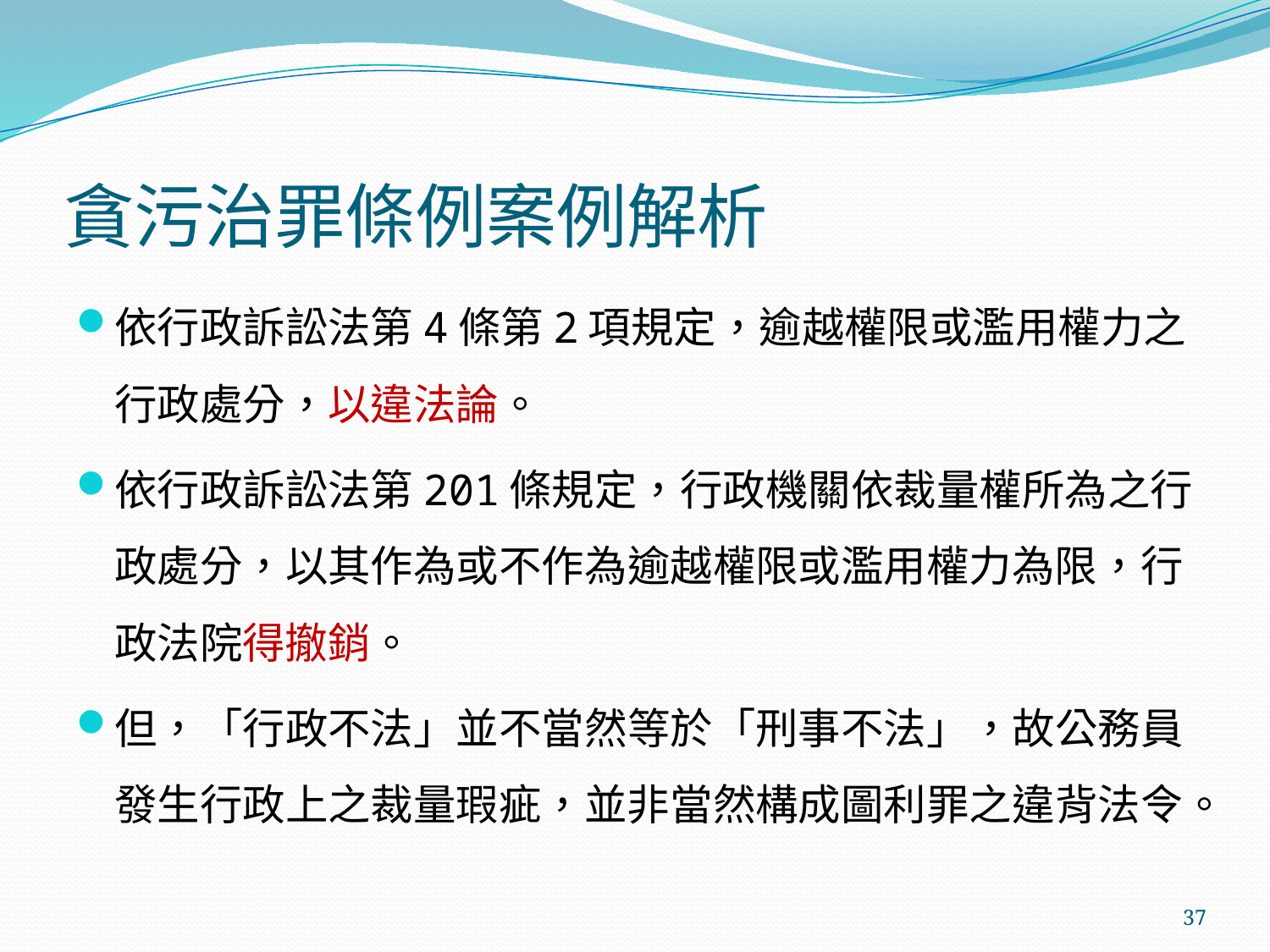

# 貪污治罪條例案例解析
依行政訴訟法第4條第2項規定，逾越權限或濫用權力之行政處分，以違法論。
依行政訴訟法第201條規定，行政機關依裁量權所為之行政處分，以其作為或不作為逾越權限或濫用權力為限，行政法院得撤銷。
但，「行政不法」並不當然等於「刑事不法」，故公務員發生行政上之裁量瑕疵，並非當然構成圖利罪之違背法令。

37